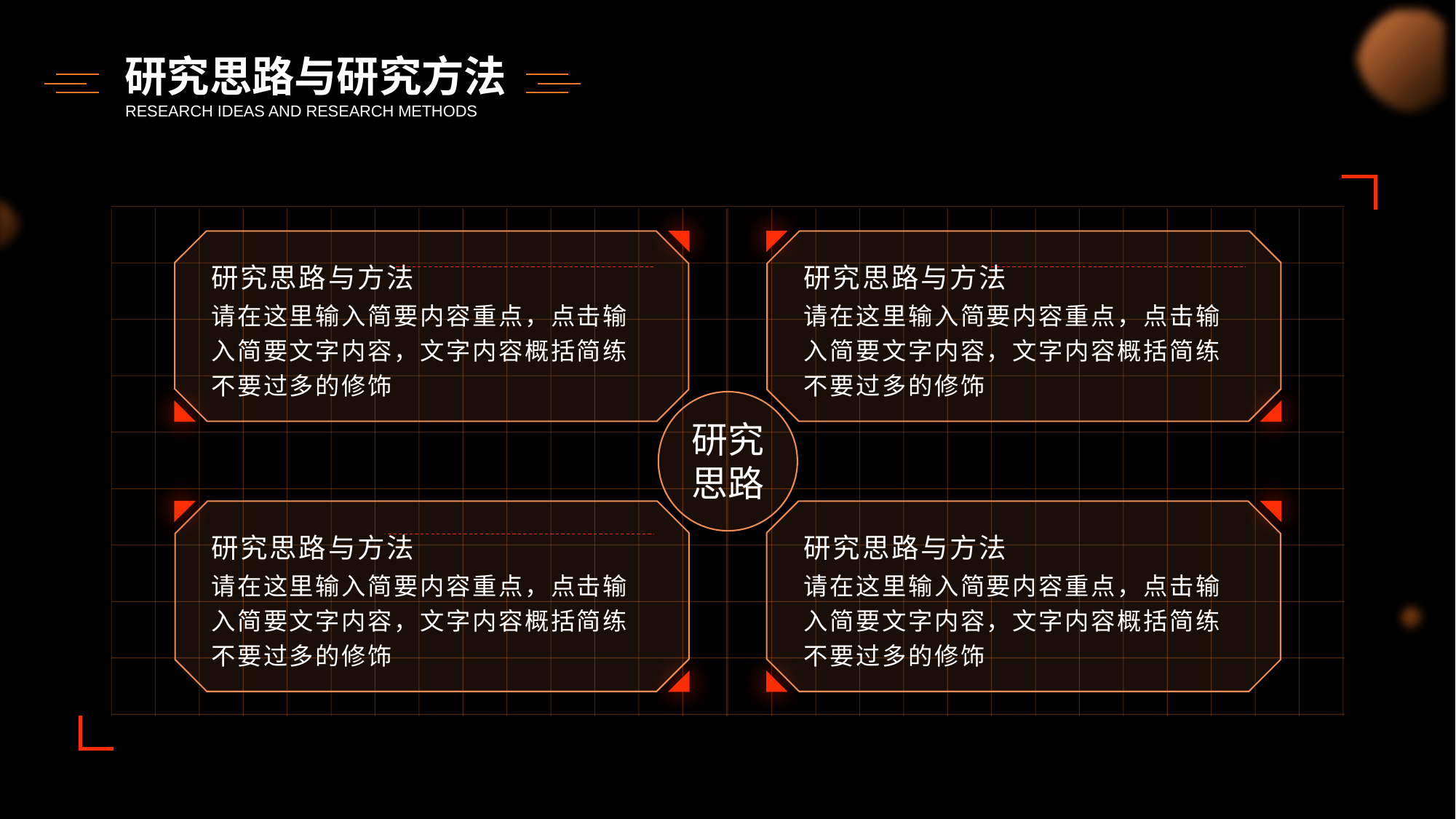

研究思路与方法
请在这里输入简要内容重点，点击输入简要文字内容，文字内容概括简练不要过多的修饰
研究思路与方法
请在这里输入简要内容重点，点击输入简要文字内容，文字内容概括简练不要过多的修饰

研究思路

研究思路与方法
请在这里输入简要内容重点，点击输入简要文字内容，文字内容概括简练不要过多的修饰
研究思路与方法
请在这里输入简要内容重点，点击输入简要文字内容，文字内容概括简练不要过多的修饰